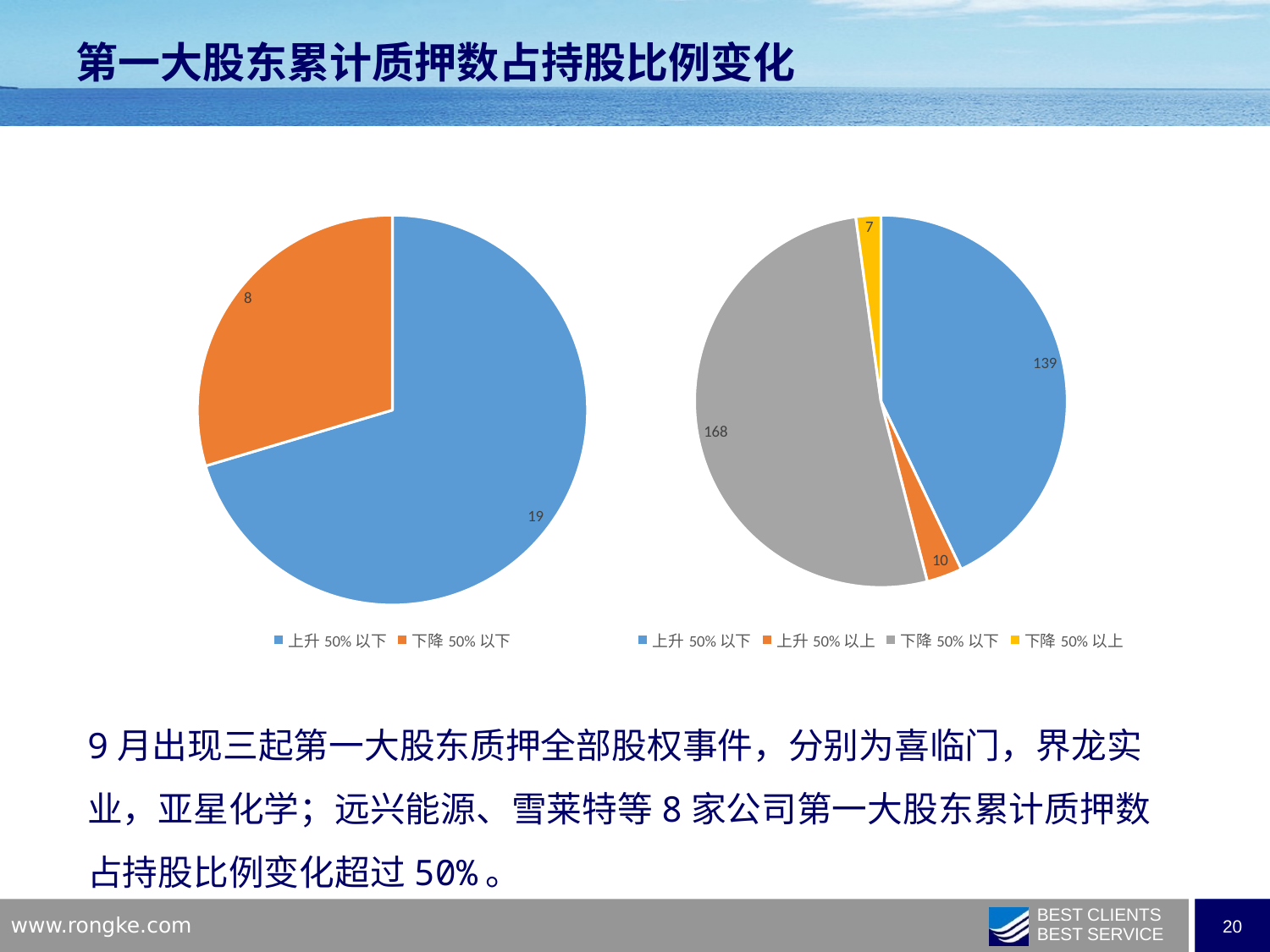

第一大股东累计质押数占持股比例变化

### Chart

| Category |  |
|---|---|
| 上升50%以下 | 19.0 |
| 下降50%以下 | 8.0 |

### Chart

| Category |  |
|---|---|
| 上升50%以下 | 139.0 |
| 上升50%以上 | 10.0 |
| 下降50%以下 | 168.0 |
| 下降50%以上 | 7.0 |
9月出现三起第一大股东质押全部股权事件，分别为喜临门，界龙实业，亚星化学；远兴能源、雪莱特等8家公司第一大股东累计质押数占持股比例变化超过50%。